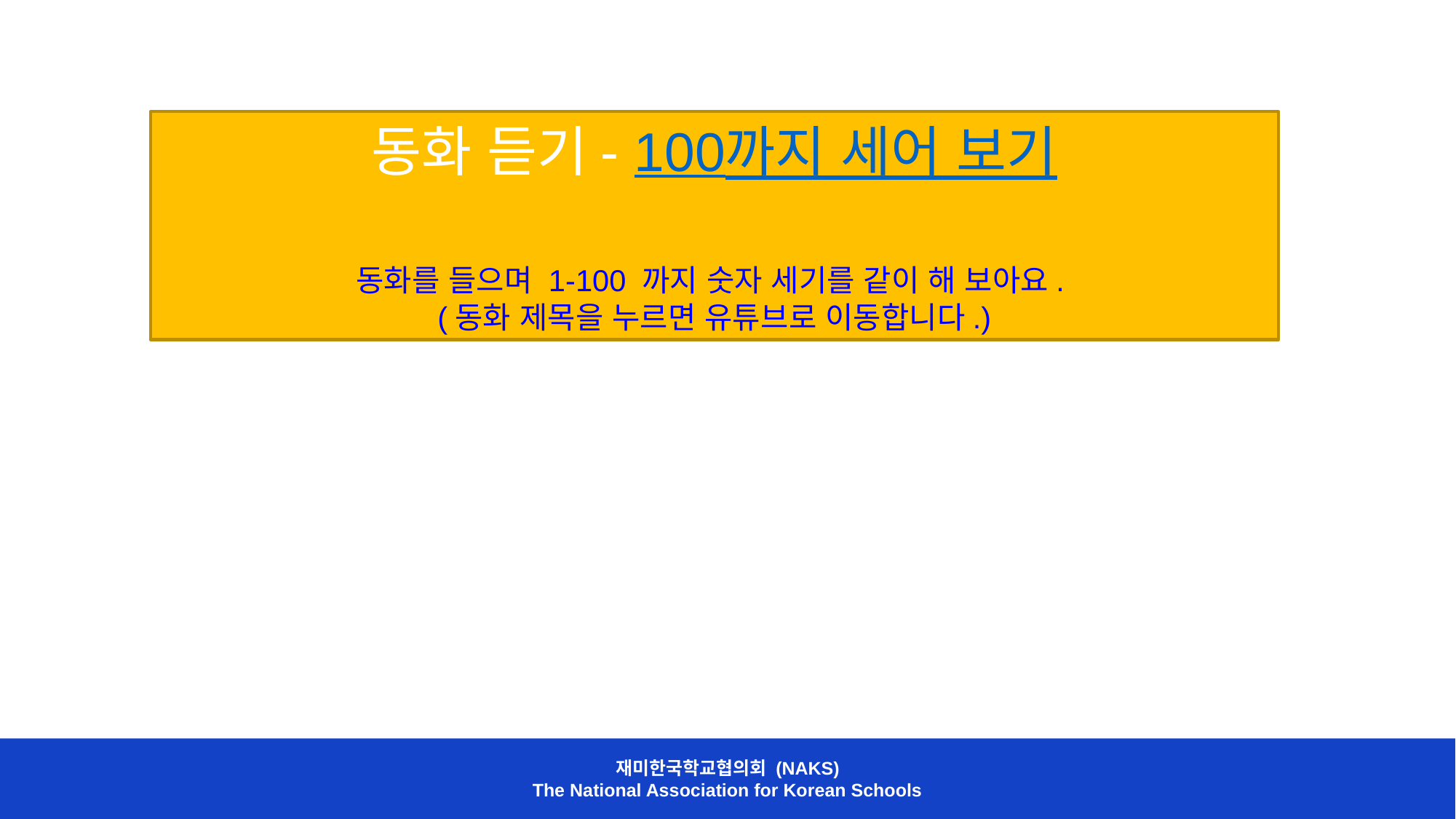

동화 듣기- 100까지 세어 보기

동화를 들으며 1-100 까지 숫자 세기를 같이 해 보아요.
(동화 제목을 누르면 유튜브로 이동합니다.)
재미한국학교협의회 (NAKS)
The National Association for Korean Schools